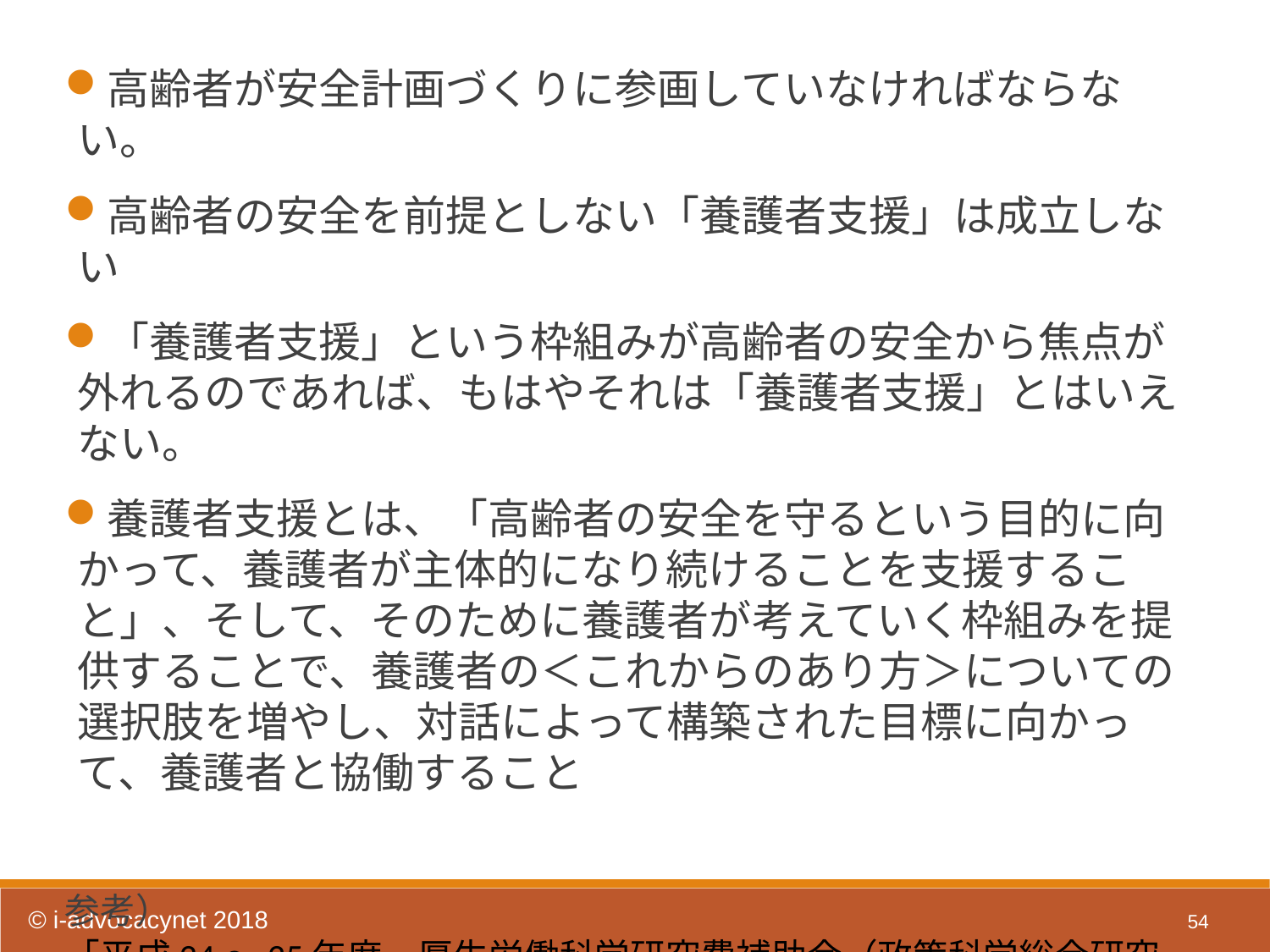

高齢者が安全計画づくりに参画していなければならない。
高齢者の安全を前提としない「養護者支援」は成立しない
「養護者支援」という枠組みが高齢者の安全から焦点が外れるのであれば、もはやそれは「養護者支援」とはいえない。
養護者支援とは、「高齢者の安全を守るという目的に向かって、養護者が主体的になり続けることを支援すること」、そして、そのために養護者が考えていく枠組みを提供することで、養護者の＜これからのあり方＞についての選択肢を増やし、対話によって構築された目標に向かって、養護者と協働すること

参考）
「平成24～25年度　厚生労働科学研究費補助金（政策科学総合研究事業）　児童相談所における保護者支援のためのプログラム活用ハンドブック」平成26年,3月,p.17～23,子ども⇒高齢者、家族⇒養護者と改変して紹介

54